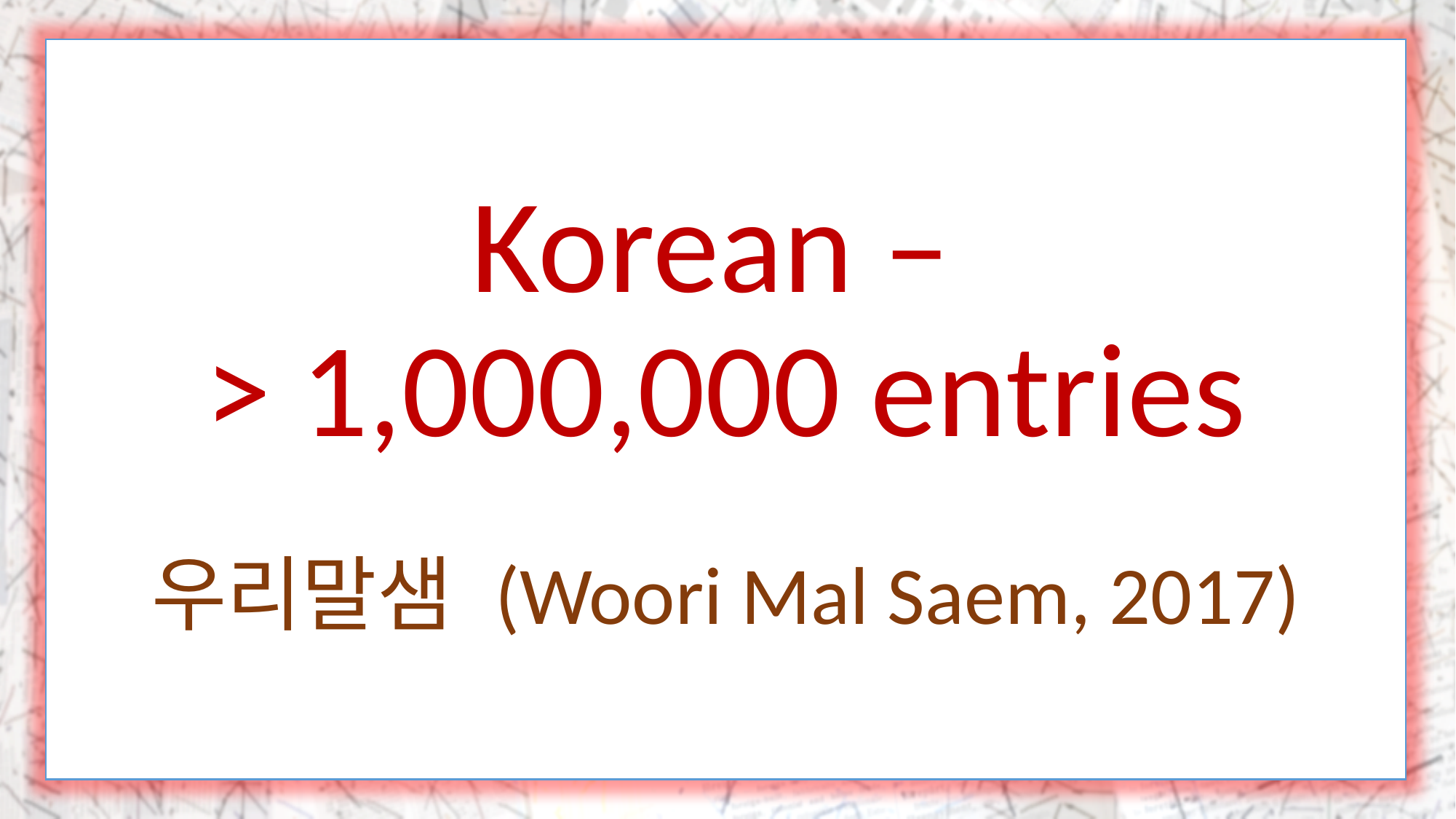

Korean –
> 1,000,000 entries

우리말샘 (Woori Mal Saem, 2017)
# Which language has the largest dictionary?